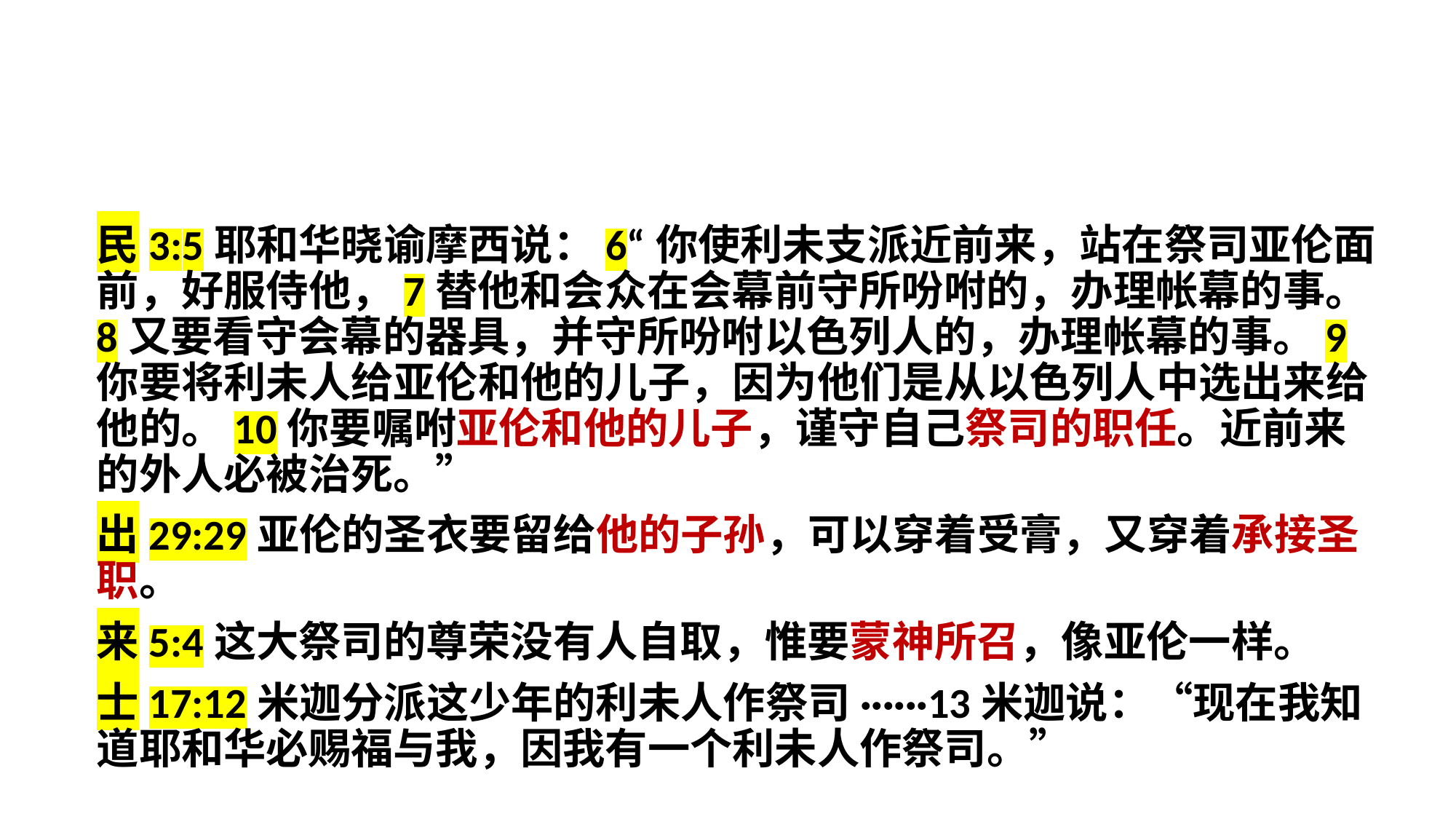

民3:5耶和华晓谕摩西说：6“你使利未支派近前来，站在祭司亚伦面前，好服侍他，7替他和会众在会幕前守所吩咐的，办理帐幕的事。8又要看守会幕的器具，并守所吩咐以色列人的，办理帐幕的事。9你要将利未人给亚伦和他的儿子，因为他们是从以色列人中选出来给他的。10你要嘱咐亚伦和他的儿子，谨守自己祭司的职任。近前来的外人必被治死。”
出29:29亚伦的圣衣要留给他的子孙，可以穿着受膏，又穿着承接圣职。
来5:4这大祭司的尊荣没有人自取，惟要蒙神所召，像亚伦一样。
士17:12米迦分派这少年的利未人作祭司······13米迦说：“现在我知道耶和华必赐福与我，因我有一个利未人作祭司。”